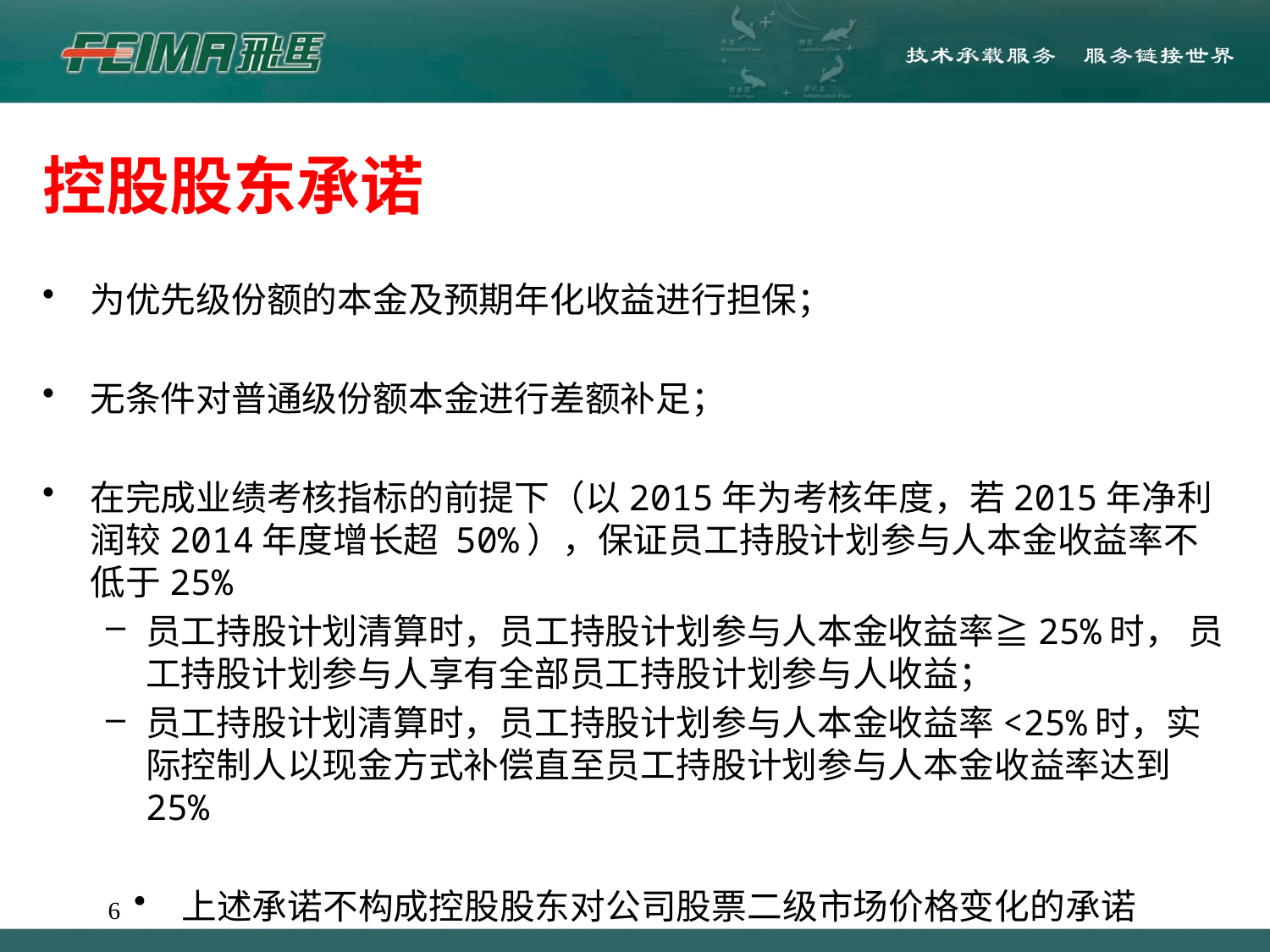

# 控股股东承诺

为优先级份额的本金及预期年化收益进行担保；

无条件对普通级份额本金进行差额补足；

在完成业绩考核指标的前提下（以2015年为考核年度，若2015年净利润较2014年度增长超 50%），保证员工持股计划参与人本金收益率不低于25%
员工持股计划清算时，员工持股计划参与人本金收益率≧25%时， 员工持股计划参与人享有全部员工持股计划参与人收益；
员工持股计划清算时，员工持股计划参与人本金收益率<25%时，实际控制人以现金方式补偿直至员工持股计划参与人本金收益率达到 25%

上述承诺不构成控股股东对公司股票二级市场价格变化的承诺

6